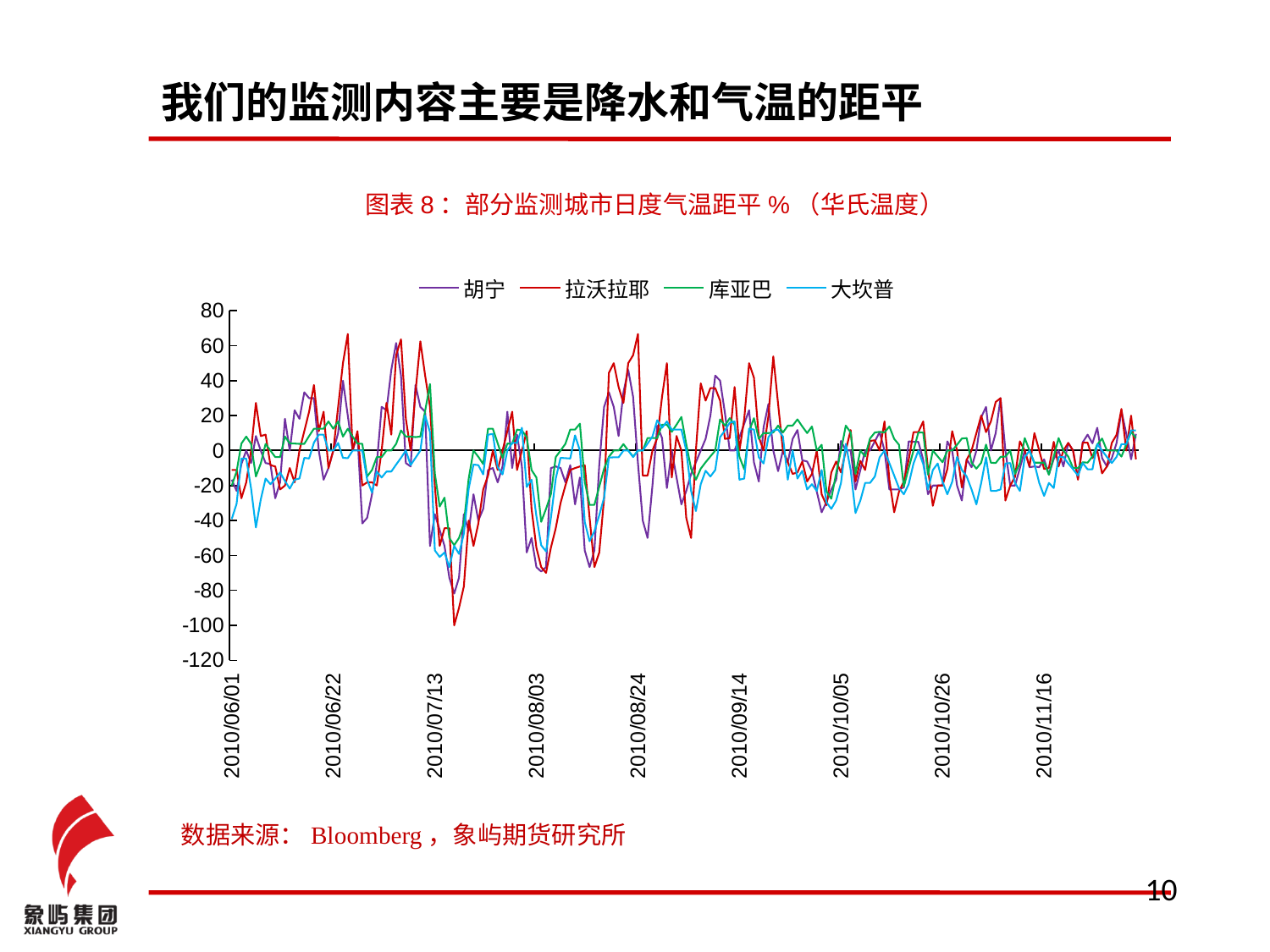

# 我们的监测内容主要是降水和气温的距平
图表8：部分监测城市日度气温距平%（华氏温度）

### Chart

| Category | 胡宁 | 拉沃拉耶 | 库亚巴 | 大坎普 |
|---|---|---|---|---|
| 40330 | -16.666699999999967 | -11.1111 | -20.0 | -39.1304 |
| 40331 | -23.076899999999988 | -11.1111 | -12.0 | -30.43479999999999 |
| 40332 | -7.6922999999999995 | -27.27269999999996 | 4.0 | -4.5455 |
| 40333 | 0.0 | -18.18179999999997 | 8.0 | -4.5455 |
| 40334 | -7.1428999999999965 | 0.0 | 3.8460999999999967 | -21.7391 |
| 40335 | 8.333300000000001 | 27.27269999999996 | -14.8148 | -44.0 |
| 40336 | 0.0 | 8.333300000000001 | -7.4074 | -28.0 |
| 40337 | -7.1428999999999965 | 9.090900000000001 | 3.8460999999999967 | -16.0 |
| 40338 | -7.6922999999999995 | -8.333300000000001 | 0.0 | -19.230799999999967 |
| 40339 | -27.27269999999996 | -9.090900000000001 | -3.703700000000004 | -16.0 |
| 40340 | -18.18179999999997 | -22.222199999999965 | -3.703700000000004 | -12.5 |
| 40341 | 18.18179999999997 | -20.0 | 8.0 | -17.3913 |
| 40342 | 0.0 | -10.0 | 4.1667 | -21.7391 |
| 40343 | 23.076899999999988 | -18.18179999999997 | 4.0 | -16.666699999999967 |
| 40344 | 18.18179999999997 | 0.0 | 3.8460999999999967 | -16.0 |
| 40345 | 33.3333 | 11.1111 | 3.8460999999999967 | -4.1667 |
| 40346 | 30.0 | 22.222199999999965 | 8.333300000000001 | -4.5455 |
| 40347 | 30.0 | 37.5 | 12.5 | 4.5455 |
| 40348 | 0.0 | 11.1111 | 12.5 | 9.090900000000001 |
| 40349 | -16.666699999999967 | 22.222199999999965 | 12.5 | 9.090900000000001 |
| 40350 | -10.0 | -10.0 | 16.666699999999967 | 0.0 |
| 40351 | 0.0 | 0.0 | 12.5 | 0.0 |
| 40352 | 10.0 | 25.0 | 16.666699999999967 | 4.3477999999999986 |
| 40353 | 40.0 | 50.0 | 8.0 | -4.1667 |
| 40354 | 20.0 | 66.66669999999999 | 12.5 | -4.3477999999999986 |
| 40355 | 0.0 | 0.0 | 8.0 | 0.0 |
| 40356 | 9.090900000000001 | 11.1111 | 4.0 | 0.0 |
| 40357 | -41.66670000000001 | -20.0 | 3.8460999999999967 | 0.0 |
| 40358 | -38.4615 | -18.18179999999997 | -14.8148 | -16.666699999999967 |
| 40359 | -25.0 | -18.18179999999997 | -11.1111 | -24.0 |
| 40360 | -7.6922999999999995 | -20.0 | -3.703700000000004 | -12.0 |
| 40361 | 25.0 | 0.0 | -3.703700000000004 | -15.384600000000002 |
| 40362 | 23.076899999999988 | 27.27269999999996 | 0.0 | -12.0 |
| 40363 | 46.153800000000004 | 9.090900000000001 | 0.0 | -12.0 |
| 40364 | 61.53850000000001 | 54.54550000000001 | 3.8460999999999967 | -8.0 |
| 40365 | 42.857099999999996 | 63.6364 | 11.5385 | -4.1667 |
| 40366 | -7.1428999999999965 | 18.18179999999997 | 8.0 | 0.0 |
| 40367 | -9.090900000000001 | 0.0 | 8.0 | -8.333300000000001 |
| 40368 | 37.5 | 33.3333 | 7.6922999999999995 | -4.1667 |
| 40369 | 25.0 | 62.5 | 8.0 | 0.0 |
| 40370 | 22.222199999999965 | 42.857099999999996 | 22.7273 | 20.0 |
| 40371 | -54.54550000000001 | 25.0 | 38.09520000000001 | 10.5263 |
| 40372 | -36.363600000000005 | -20.0 | -13.0435 | -57.14290000000001 |
| 40373 | -45.454499999999996 | -54.54550000000001 | -32.0 | -60.869600000000005 |
| 40374 | -54.54550000000001 | -44.4444 | -26.9231 | -58.3333 |
| 40375 | -72.7273 | -44.4444 | -50.0 | -66.66669999999999 |
| 40376 | -81.8182 | -100.0 | -54.16670000000001 | -54.54550000000001 |
| 40377 | -72.7273 | -90.0 | -50.0 | -59.09090000000001 |
| 40378 | -36.363600000000005 | -77.7778 | -41.66670000000001 | -47.619 |
| 40379 | -46.153800000000004 | -40.0 | -16.0 | -21.7391 |
| 40380 | -25.0 | -54.54550000000001 | 0.0 | -8.0 |
| 40381 | -40.0 | -41.66670000000001 | -3.5713999999999997 | -8.333300000000001 |
| 40382 | -33.3333 | -22.222199999999965 | -7.6922999999999995 | -13.6364 |
| 40383 | -11.1111 | -14.2857 | 12.5 | 9.090900000000001 |
| 40384 | -10.0 | 0.0 | 12.5 | 9.523800000000001 |
| 40385 | -18.18179999999997 | -11.1111 | 4.1667 | -9.523800000000001 |
| 40386 | -9.090900000000001 | 0.0 | -4.1667 | -13.6364 |
| 40387 | 22.222199999999965 | 11.1111 | 4.0 | 0.0 |
| 40388 | -10.0 | 22.222199999999965 | 3.8460999999999967 | 4.3477999999999986 |
| 40389 | 9.090900000000001 | -11.1111 | 12.0 | 4.3477999999999986 |
| 40390 | -9.090900000000001 | 0.0 | 11.5385 | 13.0435 |
| 40391 | -58.3333 | 11.1111 | 7.6922999999999995 | -20.8333 |
| 40392 | -50.0 | -33.3333 | -11.1111 | -16.666699999999967 |
| 40393 | -66.66669999999999 | -55.555600000000005 | -15.384600000000002 | -37.5 |
| 40394 | -69.2308 | -66.66669999999999 | -40.74070000000001 | -54.16670000000001 |
| 40395 | -66.66669999999999 | -70.0 | -33.3333 | -57.692300000000074 |
| 40396 | -10.0 | -55.555600000000005 | -25.0 | -38.4615 |
| 40397 | -9.090900000000001 | -44.4444 | -3.703700000000004 | -16.0 |
| 40398 | -10.0 | -30.0 | 0.0 | -4.1667 |
| 40399 | -18.18179999999997 | -20.0 | 3.8460999999999967 | -4.3477999999999986 |
| 40400 | -8.333300000000001 | -11.1111 | 12.0 | -4.5455 |
| 40401 | -30.769199999999966 | -10.0 | 12.0 | 8.6957 |
| 40402 | -15.384600000000002 | -9.090900000000001 | 15.384600000000002 | 0.0 |
| 40403 | -57.14290000000001 | -8.333300000000001 | -17.8571 | -40.74070000000001 |
| 40404 | -66.66669999999999 | -38.4615 | -31.0345 | -51.851899999999944 |
| 40405 | -57.14290000000001 | -66.66669999999999 | -31.0345 | -46.153800000000004 |
| 40406 | -8.333300000000001 | -58.3333 | -20.689699999999963 | -37.037000000000006 |
| 40407 | 25.0 | -27.27269999999996 | -10.344800000000001 | -26.9231 |
| 40408 | 33.3333 | 44.4444 | -3.5713999999999997 | -4.0 |
| 40409 | 25.0 | 50.0 | 0.0 | -3.8460999999999967 |
| 40410 | 8.333300000000001 | 36.363600000000005 | 0.0 | -3.8460999999999967 |
| 40411 | 33.3333 | 27.27269999999996 | 3.703700000000004 | 0.0 |
| 40412 | 46.153800000000004 | 50.0 | 0.0 | 0.0 |
| 40413 | 30.769199999999966 | 54.54550000000001 | -3.4483 | -3.703700000000004 |
| 40414 | -7.1428999999999965 | 66.66669999999999 | 0.0 | 0.0 |
| 40415 | -40.0 | -14.2857 | 0.0 | 0.0 |
| 40416 | -50.0 | -14.2857 | 7.1428999999999965 | 4.0 |
| 40417 | -20.0 | 0.0 | 7.1428999999999965 | 8.0 |
| 40418 | 14.2857 | 7.1428999999999965 | 7.1428999999999965 | 17.3913 |
| 40419 | 7.1428999999999965 | 30.769199999999966 | 14.8148 | 13.0435 |
| 40420 | -21.428599999999943 | 50.0 | 14.8148 | 16.666699999999967 |
| 40421 | 0.0 | -15.384600000000002 | 10.7143 | 12.0 |
| 40422 | -15.384600000000002 | 8.333300000000001 | 14.8148 | 12.0 |
| 40423 | -30.769199999999966 | 0.0 | 19.230799999999967 | 12.0 |
| 40424 | -23.076899999999988 | -38.4615 | 3.703700000000004 | 0.0 |
| 40425 | -13.333300000000001 | -50.0 | -10.344800000000001 | -23.076899999999988 |
| 40426 | -6.6667 | 0.0 | -16.666699999999967 | -34.6154 |
| 40427 | 0.0 | 38.4615 | -10.344800000000001 | -19.230799999999967 |
| 40428 | 6.6667 | 28.5714 | -6.6667 | -11.5385 |
| 40429 | 20.0 | 35.7143 | -3.3332999999999977 | -14.8148 |
| 40430 | 42.857099999999996 | 35.7143 | 0.0 | -11.1111 |
| 40431 | 40.0 | 28.5714 | 17.8571 | 7.6922999999999995 |
| 40432 | 21.428599999999943 | 6.6667 | 14.2857 | 11.5385 |
| 40433 | 0.0 | 7.1428999999999965 | 18.5185 | 16.0 |
| 40434 | 0.0 | 36.363600000000005 | 14.8148 | 16.666699999999967 |
| 40435 | 7.6922999999999995 | 0.0 | -3.5713999999999997 | -16.666699999999967 |
| 40436 | 15.384600000000002 | 18.18179999999997 | -10.7143 | -16.0 |
| 40437 | 23.076899999999988 | 50.0 | 11.1111 | 12.5 |
| 40438 | -6.6667 | 41.66670000000001 | 18.5185 | 12.0 |
| 40439 | -17.647099999999988 | 7.6922999999999995 | 6.6667 | -3.8460999999999967 |
| 40440 | 13.333300000000001 | 0.0 | 10.0 | -7.4074 |
| 40441 | 26.666699999999967 | 20.0 | 10.0 | 7.6922999999999995 |
| 40442 | 0.0 | 53.8462 | 10.344800000000001 | 11.5385 |
| 40443 | -11.764700000000001 | 26.666699999999967 | 14.2857 | 12.0 |
| 40444 | 0.0 | 0.0 | 10.344800000000001 | 8.0 |
| 40445 | -6.6667 | -6.6667 | 14.2857 | -16.666699999999967 |
| 40446 | 6.6667 | -13.333300000000001 | 14.2857 | 0.0 |
| 40447 | 11.764700000000001 | -12.5 | 17.8571 | -16.0 |
| 40448 | -5.5556 | -6.25 | 13.7931 | -11.5385 |
| 40449 | -6.25 | -17.647099999999988 | 10.0 | -22.222199999999965 |
| 40450 | -11.764700000000001 | -13.333300000000001 | 13.7931 | -19.230799999999967 |
| 40451 | -23.529399999999967 | 0.0 | 0.0 | -23.076899999999988 |
| 40452 | -35.29410000000006 | -25.0 | 3.3332999999999977 | -11.1111 |
| 40453 | -29.41179999999999 | -31.25 | -23.3333 | -29.6296 |
| 40454 | -22.222199999999965 | -12.5 | -27.5862 | -33.3333 |
| 40455 | -16.666699999999967 | -6.25 | -12.9032 | -28.5714 |
| 40456 | 5.5556 | -12.5 | 0.0 | -18.5185 |
| 40457 | 0.0 | 0.0 | 14.2857 | 3.8460999999999967 |
| 40458 | 0.0 | 11.764700000000001 | 10.344800000000001 | -11.1111 |
| 40459 | -22.222199999999965 | -17.647099999999988 | -13.333300000000001 | -35.7143 |
| 40460 | -11.1111 | -5.8823 | 0.0 | -28.5714 |
| 40461 | 0.0 | -11.1111 | -3.3332999999999977 | -18.5185 |
| 40462 | 0.0 | 5.5556 | 6.8966 | -18.5185 |
| 40463 | 5.2632 | 5.8823 | 10.344800000000001 | -14.8148 |
| 40464 | 10.5263 | 0.0 | 10.7143 | -3.8460999999999967 |
| 40465 | 0.0 | 16.666699999999967 | 10.344800000000001 | 0.0 |
| 40466 | -22.222199999999965 | -16.666699999999967 | 13.7931 | -7.1428999999999965 |
| 40467 | -22.222199999999965 | -35.29410000000006 | 6.6667 | -14.2857 |
| 40468 | -22.222199999999965 | -23.529399999999967 | 3.3332999999999977 | -21.428599999999943 |
| 40469 | -21.0526 | -17.647099999999988 | -20.689699999999963 | -25.0 |
| 40470 | 5.2632 | -5.2632 | -10.0 | -19.230799999999967 |
| 40471 | 5.0 | 10.5263 | 0.0 | -7.4074 |
| 40472 | 5.0 | 10.5263 | 10.344800000000001 | 0.0 |
| 40473 | -5.2632 | 16.666699999999967 | 10.344800000000001 | -7.6922999999999995 |
| 40474 | -25.0 | -10.5263 | -13.7931 | -22.222199999999965 |
| 40475 | -20.0 | -31.5789 | 0.0 | -11.1111 |
| 40476 | -20.0 | -20.0 | -3.3332999999999977 | -7.4074 |
| 40477 | -20.0 | -20.0 | -6.6667 | -17.8571 |
| 40478 | 5.2632 | -10.5263 | 0.0 | -25.0 |
| 40479 | 0.0 | 11.1111 | 0.0 | -17.8571 |
| 40480 | -20.0 | 0.0 | 3.3332999999999977 | -3.5713999999999997 |
| 40481 | -28.5714 | -21.0526 | 6.8966 | -11.1111 |
| 40482 | -5.0 | -5.2632 | 7.1428999999999965 | -14.8148 |
| 40483 | -9.523800000000001 | 0.0 | -6.8966 | -22.222199999999965 |
| 40484 | 0.0 | 10.0 | -10.344800000000001 | -30.769199999999966 |
| 40485 | 19.04759999999999 | 20.0 | -6.8966 | -18.5185 |
| 40486 | 25.0 | 10.5263 | 3.4483 | -3.8460999999999967 |
| 40487 | 0.0 | 16.666699999999967 | -6.8966 | -23.076899999999988 |
| 40488 | 10.0 | 27.77779999999999 | -7.1428999999999965 | -23.076899999999988 |
| 40489 | 30.0 | 30.0 | -3.5713999999999997 | -22.222199999999965 |
| 40490 | 0.0 | -28.5714 | -3.4483 | -7.4074 |
| 40491 | -20.0 | -20.0 | 0.0 | -7.1428999999999965 |
| 40492 | -20.0 | -15.0 | -13.333300000000001 | -18.5185 |
| 40493 | -10.0 | 5.2632 | -7.1428999999999965 | -23.076899999999988 |
| 40494 | 0.0 | 0.0 | 7.1428999999999965 | -3.8460999999999967 |
| 40495 | -9.523800000000001 | -9.090900000000001 | 0.0 | 0.0 |
| 40496 | -9.090900000000001 | 10.0 | -6.8966 | -7.4074 |
| 40497 | -9.523800000000001 | 0.0 | -6.8966 | -18.5185 |
| 40498 | -5.0 | -10.5263 | -6.8966 | -25.925899999999967 |
| 40499 | -13.6364 | -10.0 | -13.7931 | -18.5185 |
| 40500 | -4.7619 | 5.0 | -3.4483 | -21.428599999999943 |
| 40501 | 0.0 | -9.090900000000001 | 7.1428999999999965 | -3.703700000000004 |
| 40502 | -9.090900000000001 | 0.0 | 0.0 | -3.703700000000004 |
| 40503 | 4.3477999999999986 | 4.3477999999999986 | -3.4483 | -7.4074 |
| 40504 | 0.0 | 0.0 | -10.0 | -10.7143 |
| 40505 | -16.0 | -16.666699999999967 | -10.0 | -14.2857 |
| 40506 | 4.7619 | 4.5455 | -6.6667 | -7.1428999999999965 |
| 40507 | 9.090900000000001 | 4.5455 | -6.8966 | -10.7143 |
| 40508 | 4.1667 | -4.3477999999999986 | -3.4483 | -10.7143 |
| 40509 | 13.0435 | 0.0 | 3.4483 | 3.703700000000004 |
| 40510 | -4.3477999999999986 | -13.0435 | 6.8966 | 0.0 |
| 40511 | -9.090900000000001 | -9.090900000000001 | 0.0 | -3.703700000000004 |
| 40512 | -4.3477999999999986 | 4.3477999999999986 | 0.0 | -7.1428999999999965 |
| 40513 | 4.3477999999999986 | 9.090900000000001 | 0.0 | -3.5713999999999997 |
| 40514 | 22.7273 | 23.8095 | -3.4483 | 3.703700000000004 |
| 40515 | 9.523800000000001 | 0.0 | 3.5713999999999997 | 3.703700000000004 |
| 40516 | -5.0 | 20.0 | 10.7143 | 11.5385 |
| 40517 | 9.523800000000001 | -5.0 | 7.1428999999999965 | 11.5385 |
数据来源：Bloomberg，象屿期货研究所